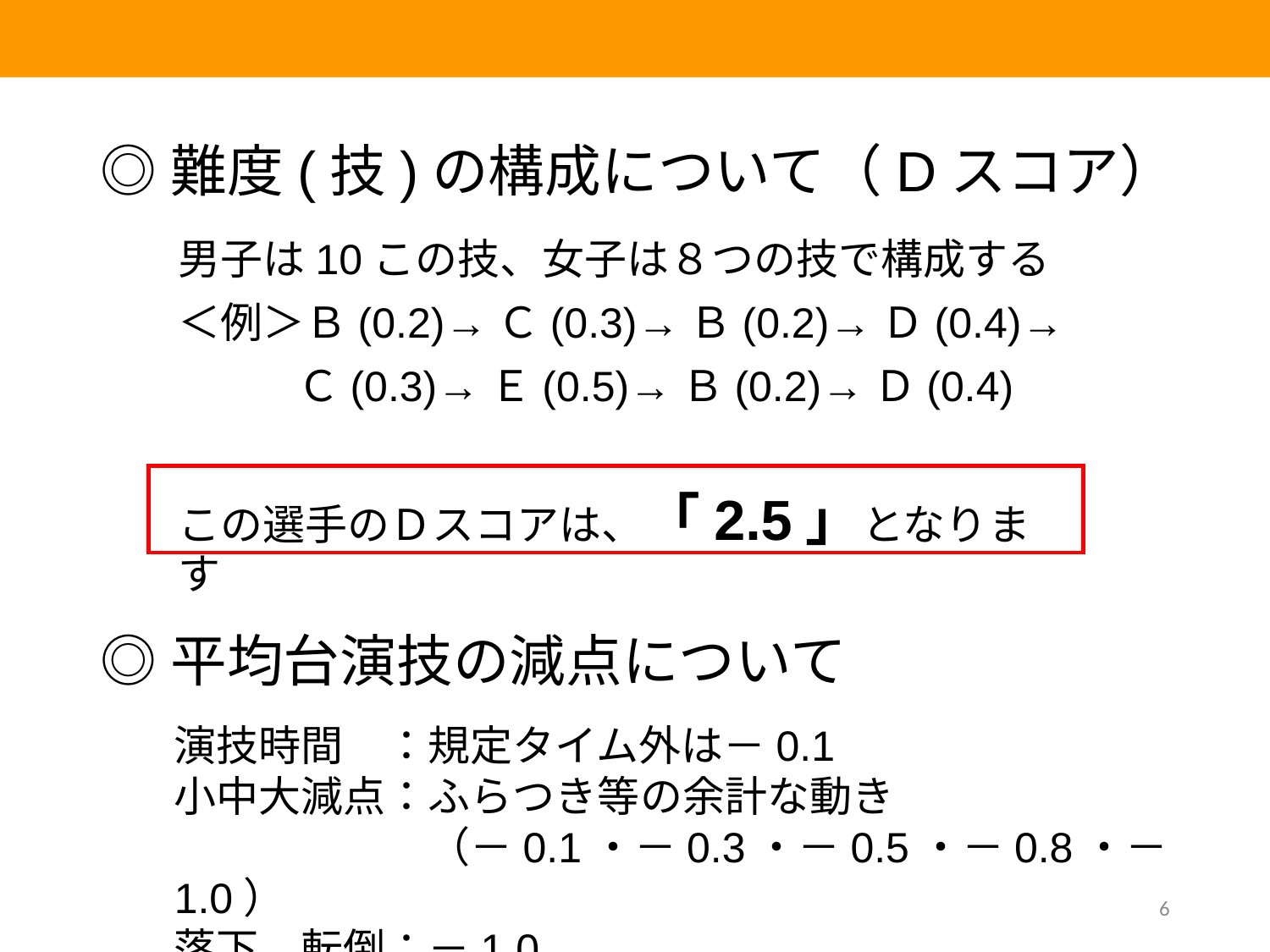

# ◎難度(技)の構成について（Dスコア）
男子は10この技、女子は８つの技で構成する
＜例＞Ｂ(0.2)→Ｃ(0.3)→Ｂ(0.2)→Ｄ(0.4)→
       　Ｃ(0.3)→Ｅ(0.5)→Ｂ(0.2)→Ｄ(0.4)

この選手のＤスコアは、「2.5」となります

◎平均台演技の減点について
演技時間　：規定タイム外は－0.1
小中大減点：ふらつき等の余計な動き
　　　　　　（－0.1・－0.3・－0.5・－0.8・－1.0）
落下、転倒：－1.0
6